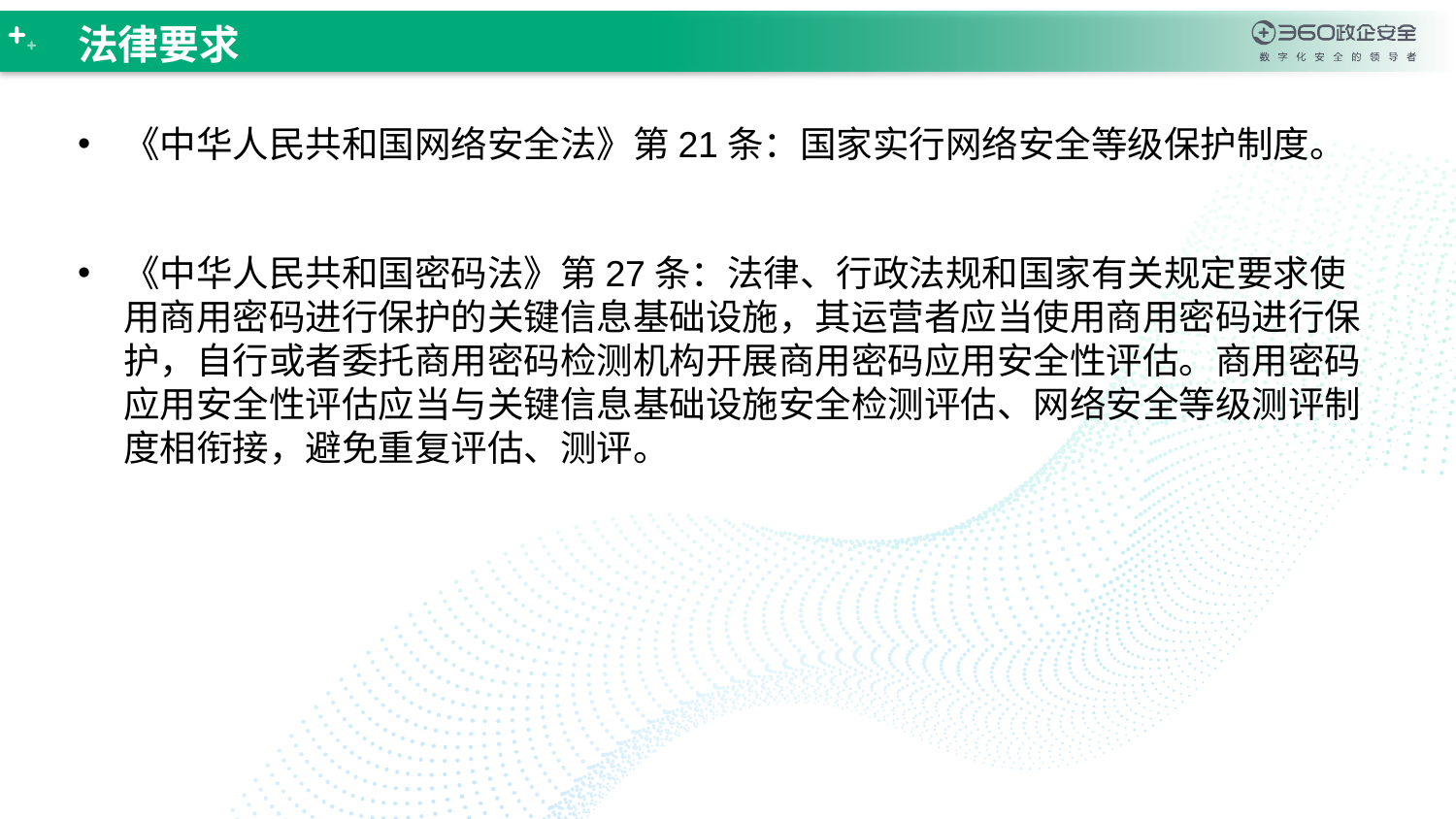

法律要求
《中华人民共和国网络安全法》第21条：国家实行网络安全等级保护制度。
《中华人民共和国密码法》第27条：法律、行政法规和国家有关规定要求使用商用密码进行保护的关键信息基础设施，其运营者应当使用商用密码进行保护，自行或者委托商用密码检测机构开展商用密码应用安全性评估。商用密码应用安全性评估应当与关键信息基础设施安全检测评估、网络安全等级测评制度相衔接，避免重复评估、测评。